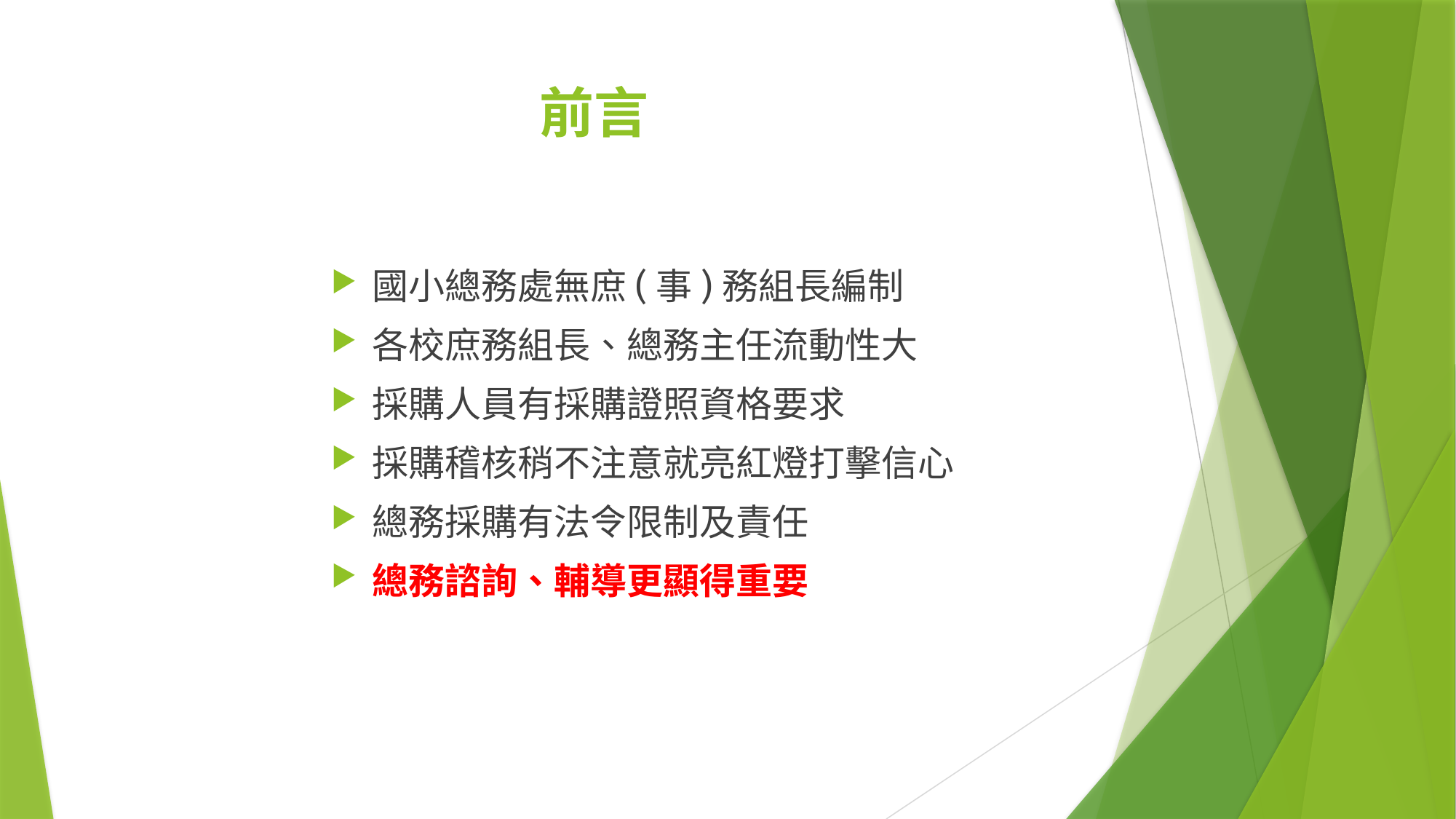

# 前言
國小總務處無庶(事)務組長編制
各校庶務組長、總務主任流動性大
採購人員有採購證照資格要求
採購稽核稍不注意就亮紅燈打擊信心
總務採購有法令限制及責任
總務諮詢、輔導更顯得重要